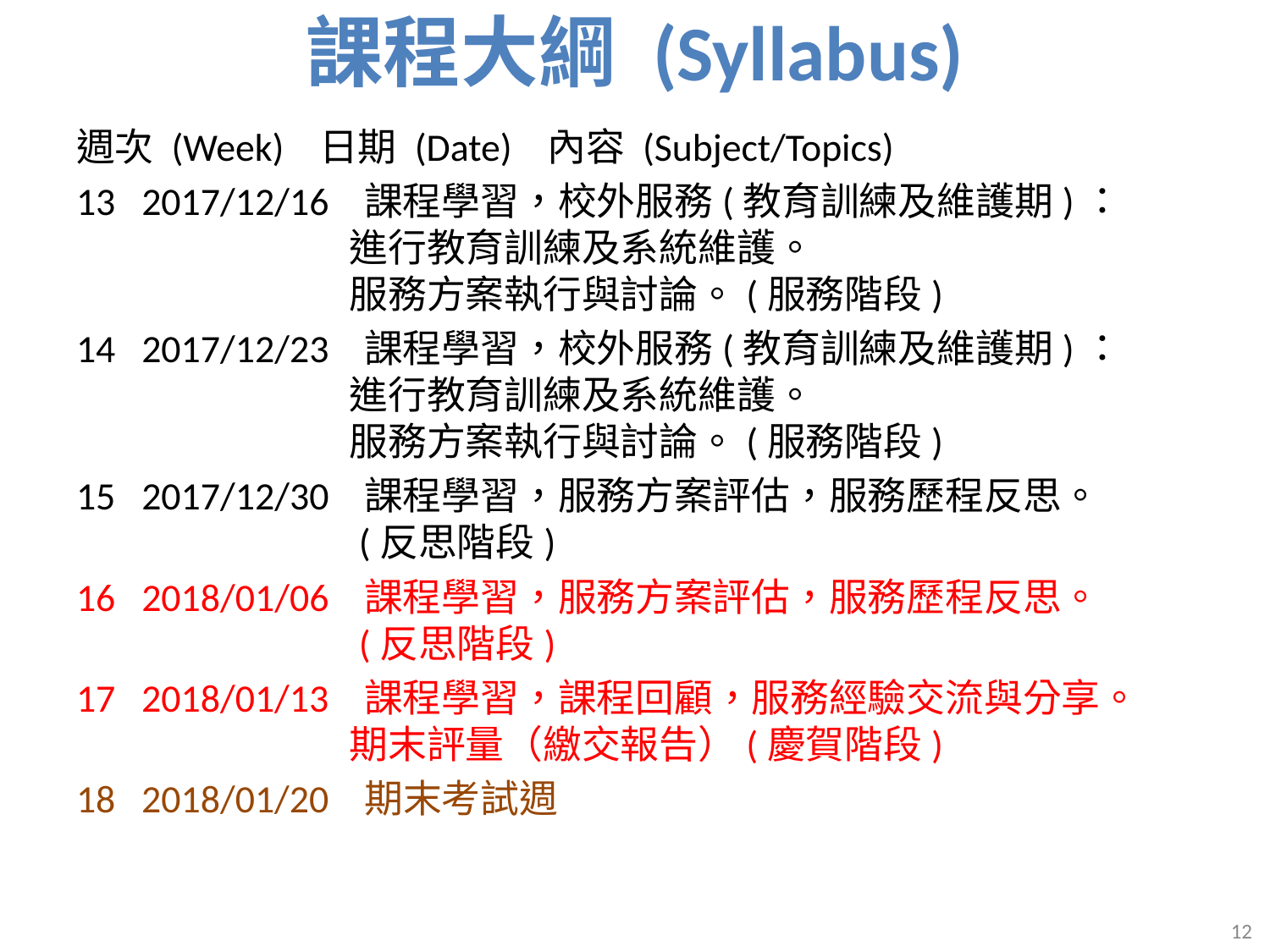

# 課程大綱 (Syllabus)
週次 (Week)   日期 (Date)   內容 (Subject/Topics)
13   2017/12/16   課程學習，校外服務(教育訓練及維護期)：
                          進行教育訓練及系統維護。
                          服務方案執行與討論。(服務階段)
14   2017/12/23   課程學習，校外服務(教育訓練及維護期)：
                          進行教育訓練及系統維護。
                          服務方案執行與討論。(服務階段)
15   2017/12/30   課程學習，服務方案評估，服務歷程反思。
                          (反思階段)
16   2018/01/06   課程學習，服務方案評估，服務歷程反思。
                          (反思階段)
17   2018/01/13   課程學習，課程回顧，服務經驗交流與分享。
                          期末評量（繳交報告）(慶賀階段)
18   2018/01/20   期末考試週
12